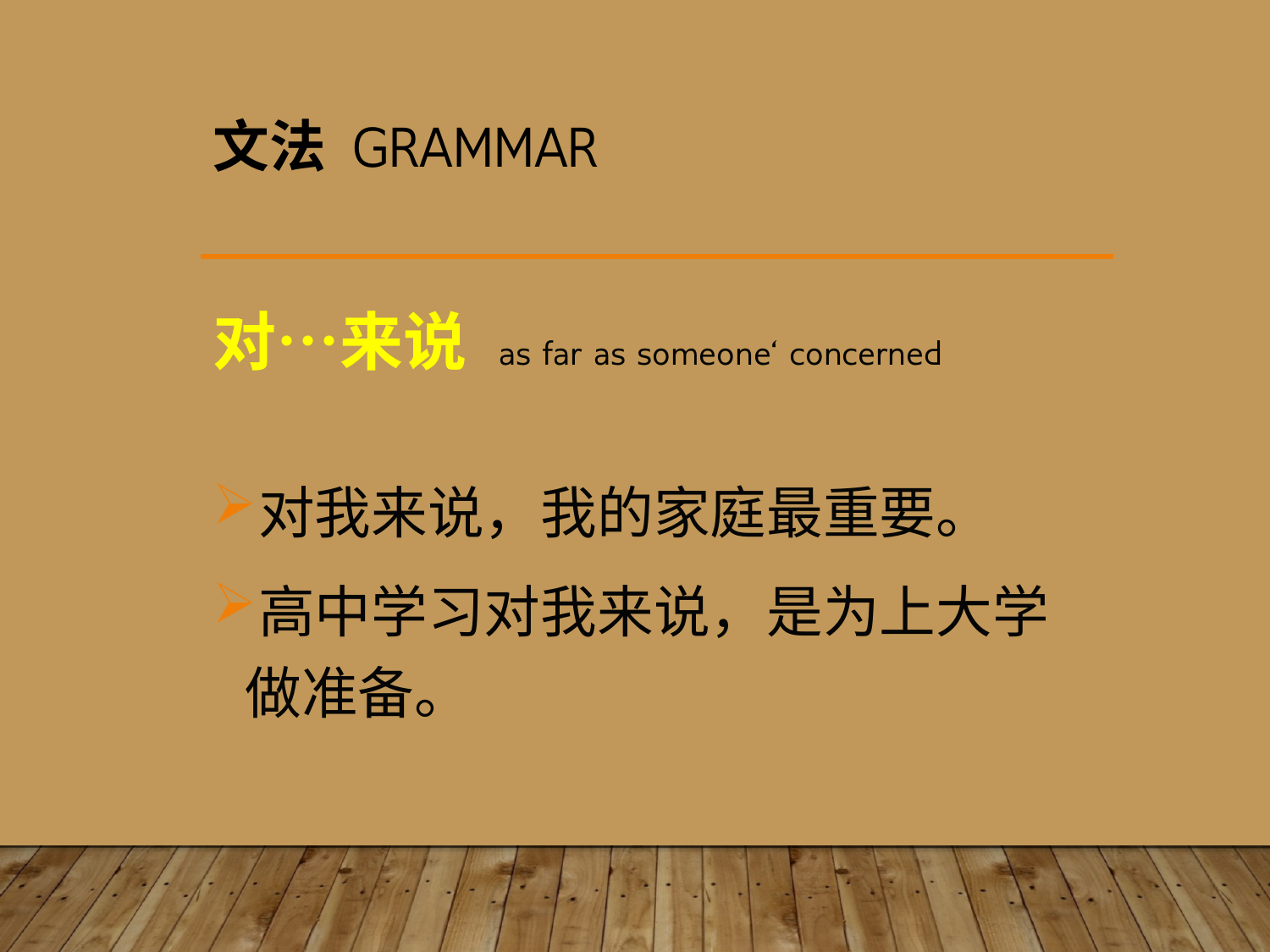

# 文法 Grammar
对…来说   as far as someone‘ concerned

对我来说，我的家庭最重要。
高中学习对我来说，是为上大学做准备。